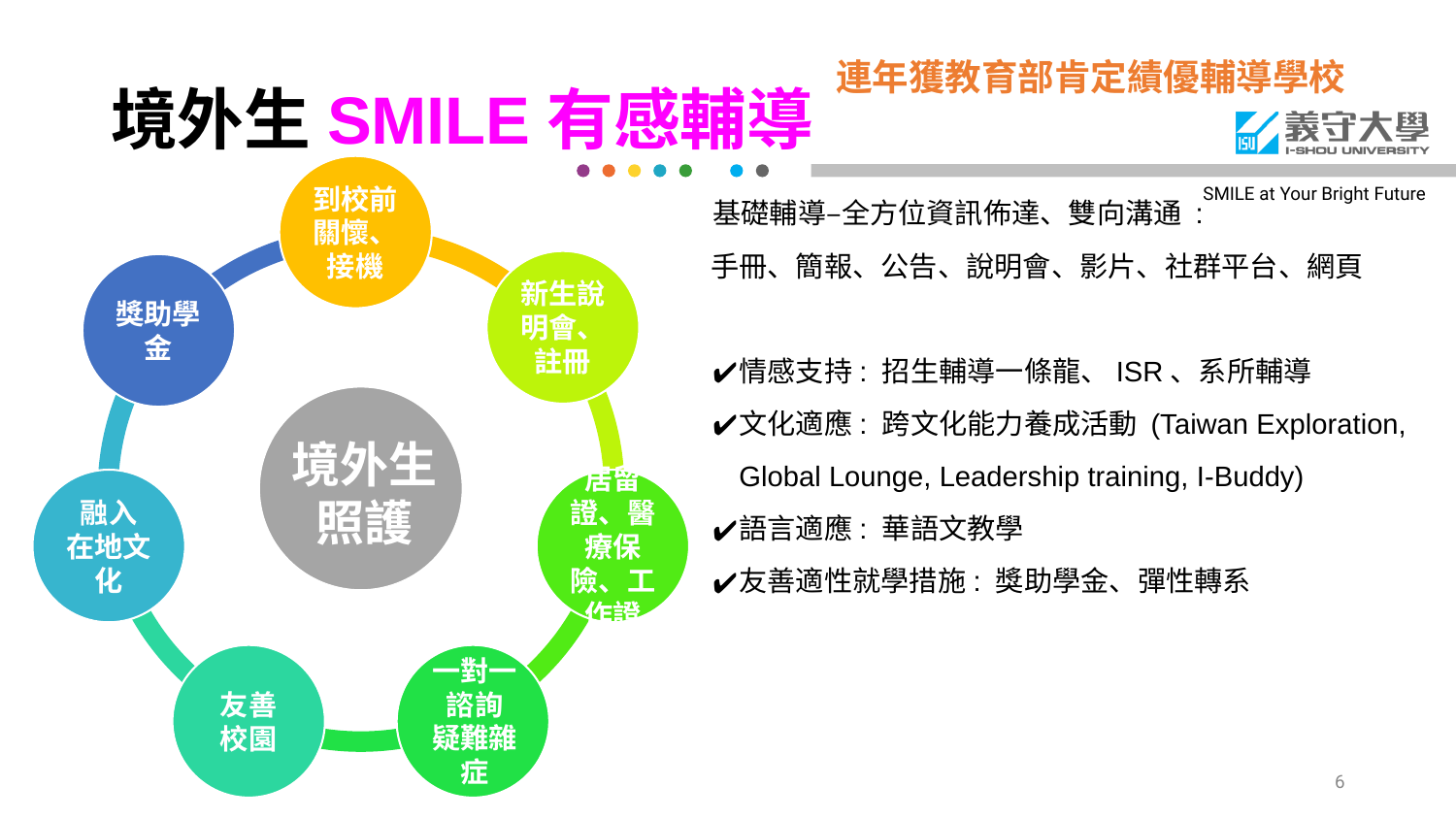

# 境外生SMILE有感輔導
連年獲教育部肯定績優輔導學校

到校前關懷、接機

新生說明會、註冊
獎助學金

境外生照護

融入
在地文化
居留證、醫療保險、工作證

友善
校園
一對一
諮詢
疑難雜症
基礎輔導–全方位資訊佈達、雙向溝通 :
手冊、簡報、公告、說明會、影片、社群平台、網頁

情感支持: 招生輔導一條龍、ISR、系所輔導
文化適應: 跨文化能力養成活動 (Taiwan Exploration, Global Lounge, Leadership training, I-Buddy)
語言適應: 華語文教學
友善適性就學措施: 獎助學金、彈性轉系
6